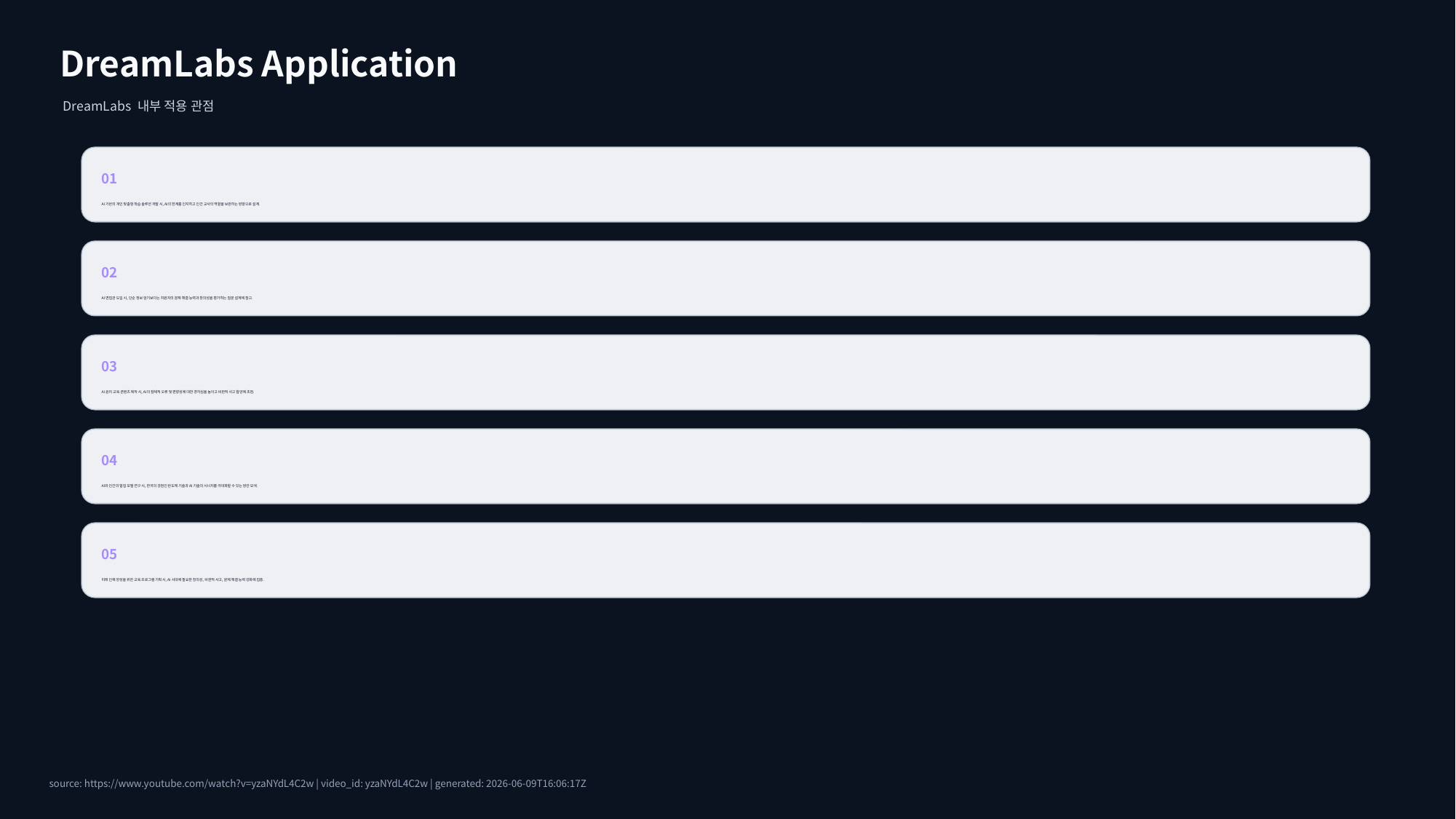

DreamLabs Application
DreamLabs 내부 적용 관점

01
AI 기반의 개인 맞춤형 학습 솔루션 개발 시, AI의 한계를 인지하고 인간 교사의 역할을 보완하는 방향으로 설계.

02
AI 면접관 도입 시, 단순 정보 암기보다는 지원자의 문제 해결 능력과 창의성을 평가하는 질문 설계에 참고.

03
AI 윤리 교육 콘텐츠 제작 시, AI의 잠재적 오류 및 편향성에 대한 경각심을 높이고 비판적 사고 함양에 초점.

04
AI와 인간의 협업 모델 연구 시, 한국의 강점인 반도체 기술과 AI 기술의 시너지를 극대화할 수 있는 방안 모색.

05
미래 인재 양성을 위한 교육 프로그램 기획 시, AI 시대에 필요한 창의성, 비판적 사고, 문제 해결 능력 강화에 집중.
source: https://www.youtube.com/watch?v=yzaNYdL4C2w | video_id: yzaNYdL4C2w | generated: 2026-06-09T16:06:17Z